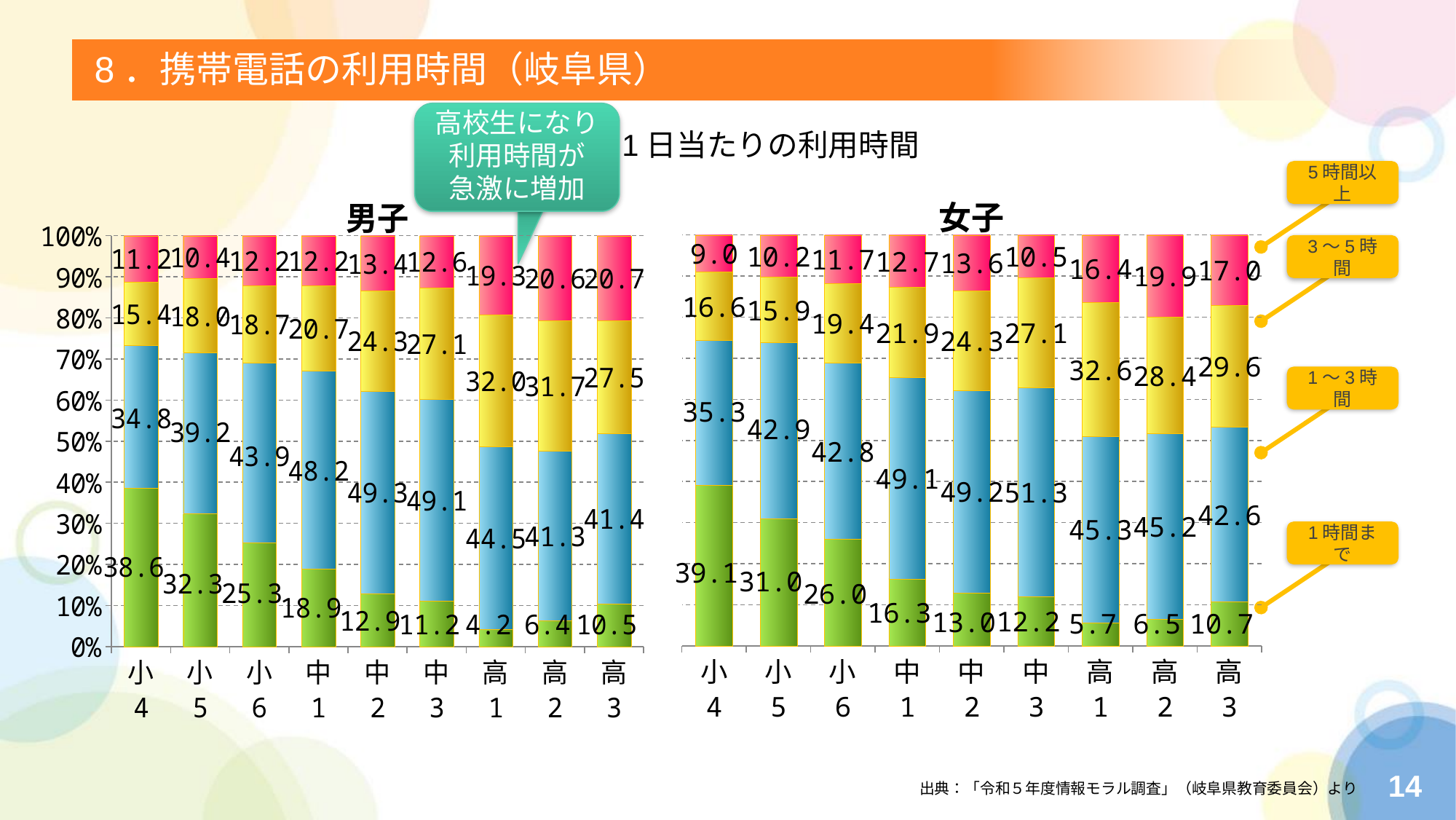

# 8．携帯電話の利用時間（岐阜県）
高校生になり
利用時間が
急激に増加

1日当たりの利用時間
5時間以上

### Chart: 女子

| Category | １時間
まで | １時間～
３時間 | ３時間～
５時間 | ５時間
以上 |
|---|---|---|---|---|
| 小4 | 39.1 | 35.3 | 16.6 | 9.0 |
| 小5 | 31.0 | 42.9 | 15.9 | 10.2 |
| 小6 | 26.0 | 42.8 | 19.4 | 11.7 |
| 中1 | 16.3 | 49.1 | 21.9 | 12.7 |
| 中2 | 13.0 | 49.2 | 24.3 | 13.6 |
| 中3 | 12.2 | 51.3 | 27.1 | 10.5 |
| 高1 | 5.7 | 45.3 | 32.6 | 16.4 |
| 高2 | 6.5 | 45.2 | 28.4 | 19.9 |
| 高3 | 10.7 | 42.6 | 29.6 | 17.0 |

### Chart: 男子

| Category | １時間
まで | １時間～
３時間 | ３時間～
５時間2 | ５時間
以上 |
|---|---|---|---|---|
| 小4 | 38.6 | 34.8 | 15.4 | 11.2 |
| 小5 | 32.3 | 39.2 | 18.0 | 10.4 |
| 小6 | 25.3 | 43.9 | 18.7 | 12.2 |
| 中1 | 18.9 | 48.2 | 20.7 | 12.2 |
| 中2 | 12.9 | 49.3 | 24.3 | 13.4 |
| 中3 | 11.2 | 49.1 | 27.1 | 12.6 |
| 高1 | 4.2 | 44.5 | 32.0 | 19.3 |
| 高2 | 6.4 | 41.3 | 31.7 | 20.6 |
| 高3 | 10.5 | 41.4 | 27.5 | 20.7 |
3～5時間
1～3時間
1時間まで
14
出典：「令和５年度情報モラル調査」（岐阜県教育委員会）より